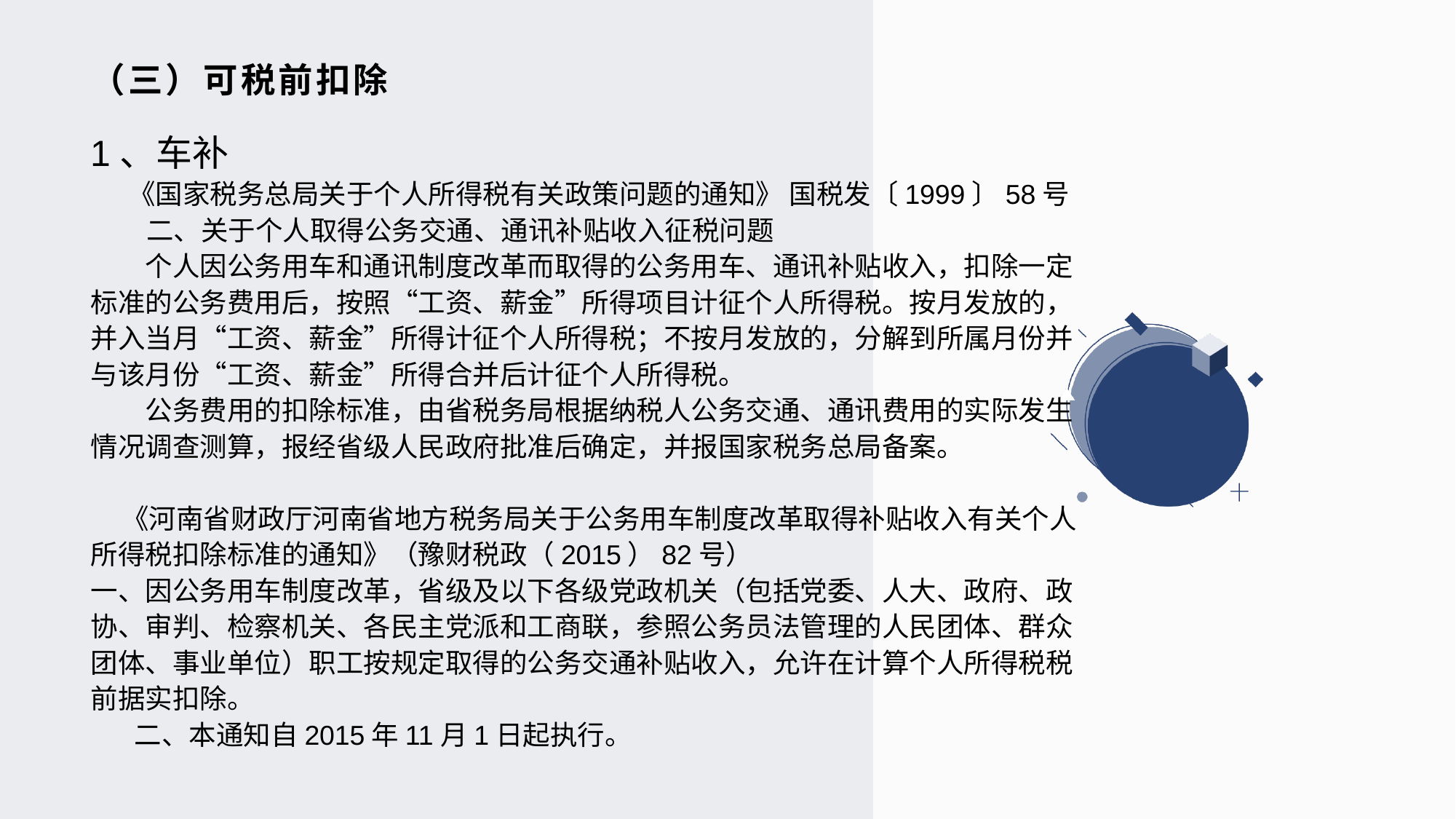

# （三）可税前扣除
1、车补
     《国家税务总局关于个人所得税有关政策问题的通知》 国税发〔1999〕58号
        二、关于个人取得公务交通、通讯补贴收入征税问题
　　个人因公务用车和通讯制度改革而取得的公务用车、通讯补贴收入，扣除一定标准的公务费用后，按照“工资、薪金”所得项目计征个人所得税。按月发放的，并入当月“工资、薪金”所得计征个人所得税；不按月发放的，分解到所属月份并与该月份“工资、薪金”所得合并后计征个人所得税。
　　公务费用的扣除标准，由省税务局根据纳税人公务交通、通讯费用的实际发生情况调查测算，报经省级人民政府批准后确定，并报国家税务总局备案。

    《河南省财政厅河南省地方税务局关于公务用车制度改革取得补贴收入有关个人所得税扣除标准的通知》（豫财税政（2015）82号）
一、因公务用车制度改革，省级及以下各级党政机关（包括党委、人大、政府、政协、审判、检察机关、各民主党派和工商联，参照公务员法管理的人民团体、群众团体、事业单位）职工按规定取得的公务交通补贴收入，允许在计算个人所得税税前据实扣除。
      二、本通知自2015年11月1日起执行。